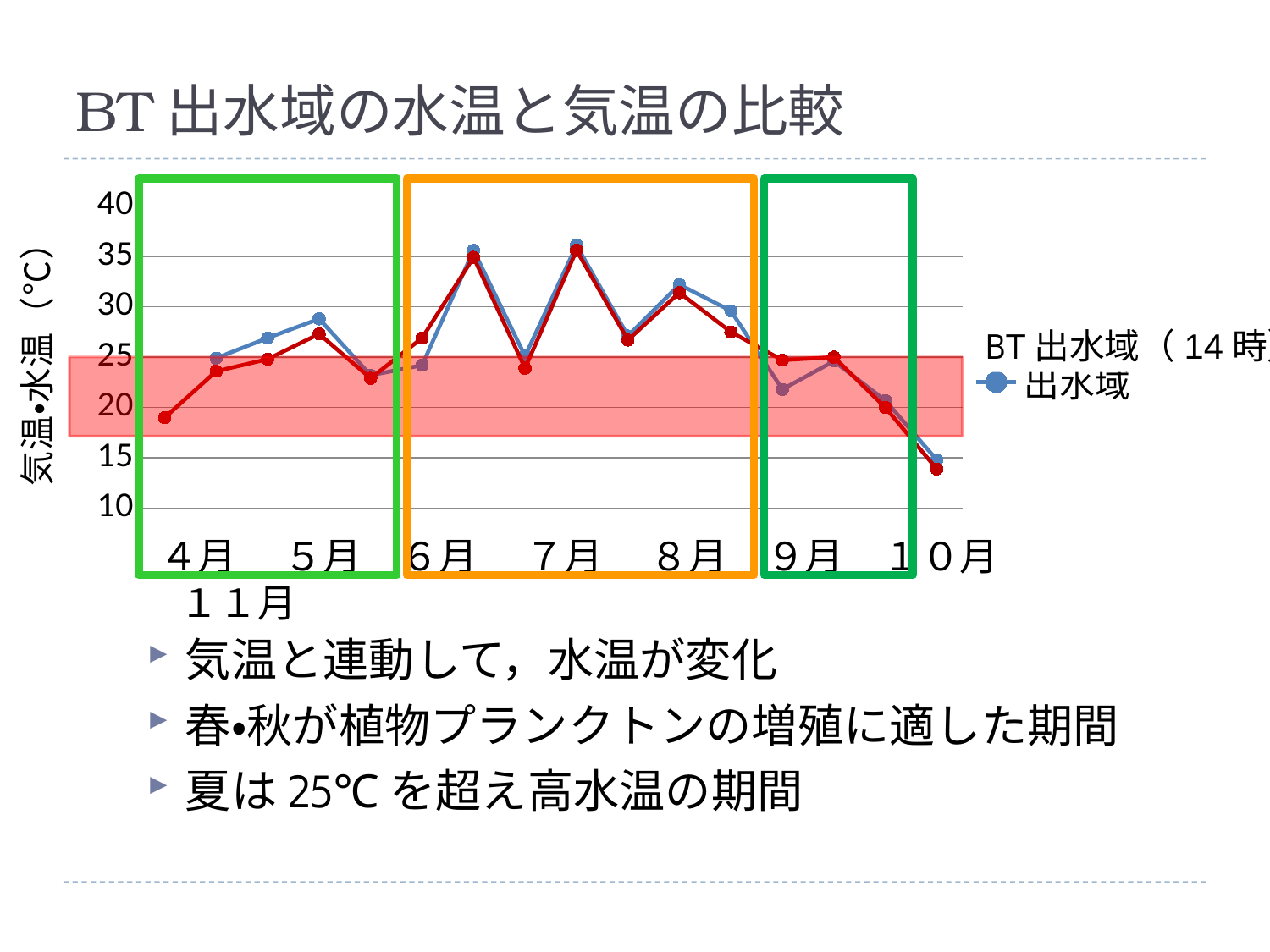

# BT出水域の水温と気温の比較

### Chart

| Category | 出水域 | 気温（14時） |
|---|---|---|
BT出水域（14時）

 ４月 　５月　６月　 ７月　 ８月　９月　１０月　１１月
気温と連動して，水温が変化
春・秋が植物プランクトンの増殖に適した期間
夏は25℃を超え高水温の期間